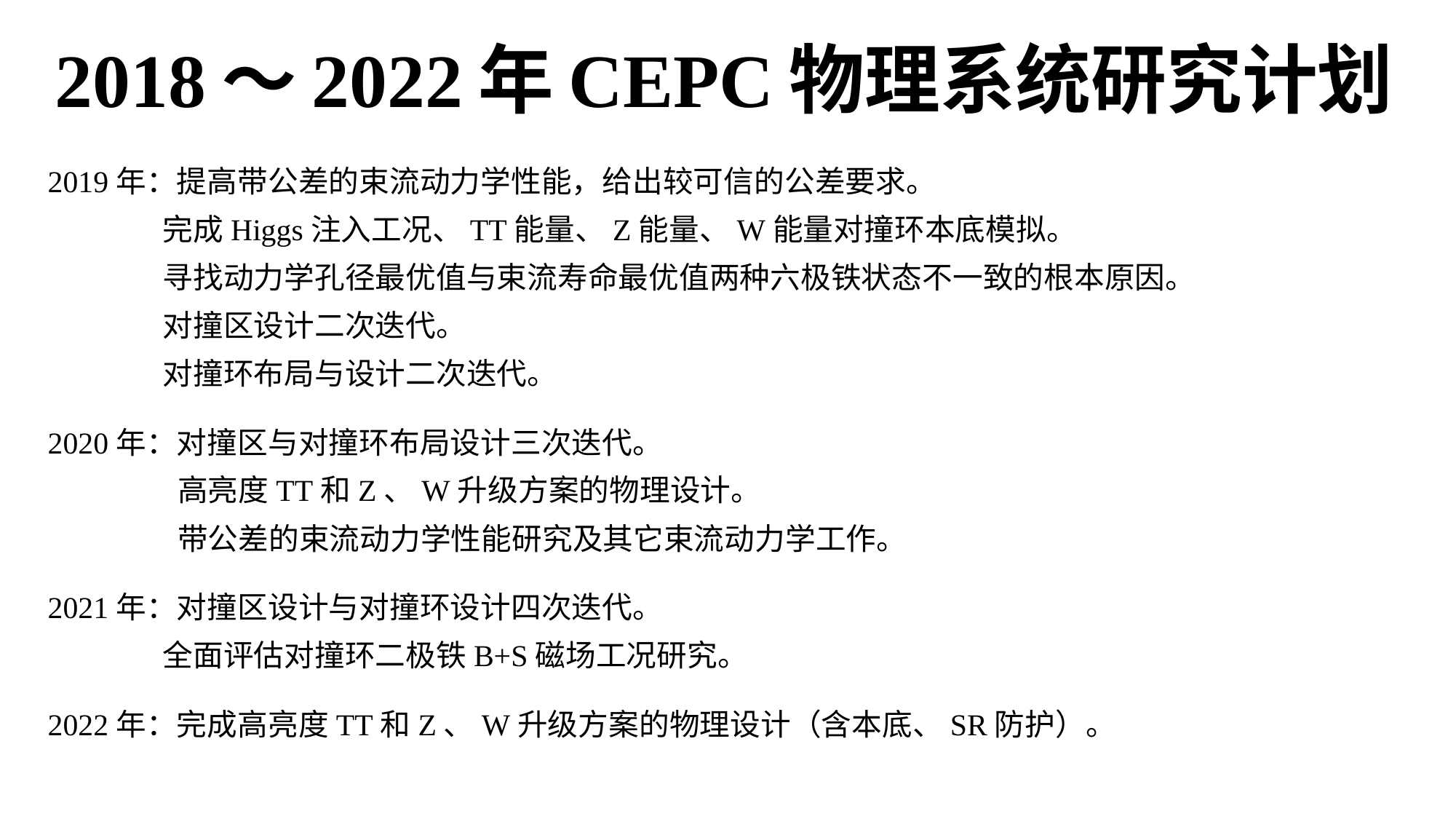

# 2018～2022年CEPC物理系统研究计划
2019年：提高带公差的束流动力学性能，给出较可信的公差要求。
                完成Higgs注入工况、TT能量、Z能量、W能量对撞环本底模拟。
                寻找动力学孔径最优值与束流寿命最优值两种六极铁状态不一致的根本原因。
                对撞区设计二次迭代。
                对撞环布局与设计二次迭代。
2020年：对撞区与对撞环布局设计三次迭代。
	  高亮度TT和Z、W升级方案的物理设计。
	  带公差的束流动力学性能研究及其它束流动力学工作。
2021年：对撞区设计与对撞环设计四次迭代。
                全面评估对撞环二极铁B+S磁场工况研究。
2022年：完成高亮度TT和Z、W升级方案的物理设计（含本底、SR防护）。